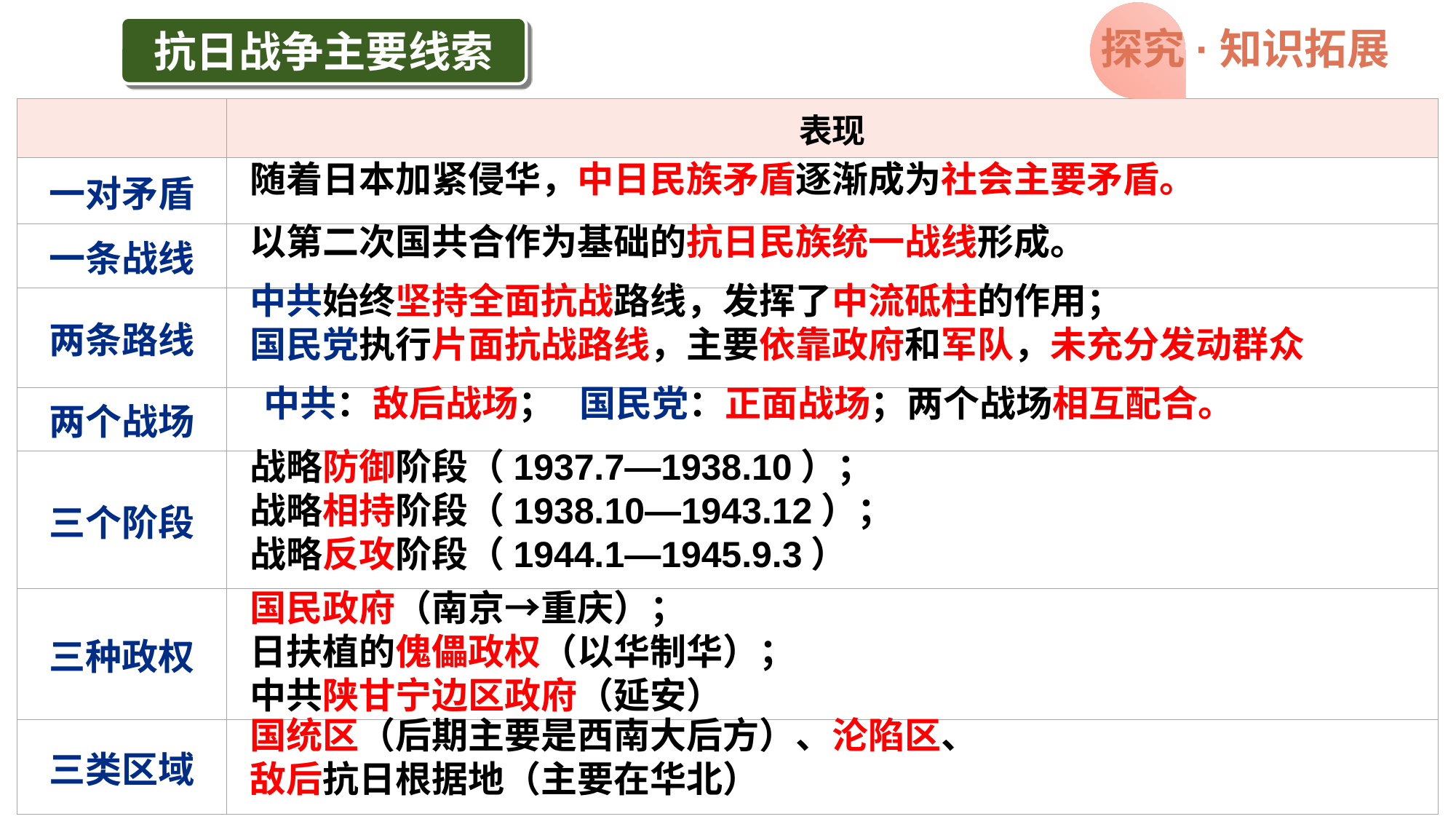

探究·知识拓展
抗日战争主要线索
|  | 表现 |
| --- | --- |
| 一对矛盾 |  |
| 一条战线 |  |
| 两条路线 |  |
| 两个战场 |  |
| 三个阶段 |  |
| 三种政权 |  |
| 三类区域 |  |
随着日本加紧侵华，中日民族矛盾逐渐成为社会主要矛盾。
以第二次国共合作为基础的抗日民族统一战线形成。
中共始终坚持全面抗战路线，发挥了中流砥柱的作用；
国民党执行片面抗战路线，主要依靠政府和军队，未充分发动群众
中共：敌后战场；   国民党：正面战场；两个战场相互配合。
战略防御阶段（1937.7—1938.10）；
战略相持阶段（1938.10—1943.12）；
战略反攻阶段（1944.1—1945.9.3）
国民政府（南京→重庆）；
日扶植的傀儡政权（以华制华）；
中共陕甘宁边区政府（延安）
国统区（后期主要是西南大后方）、沦陷区、
敌后抗日根据地（主要在华北）